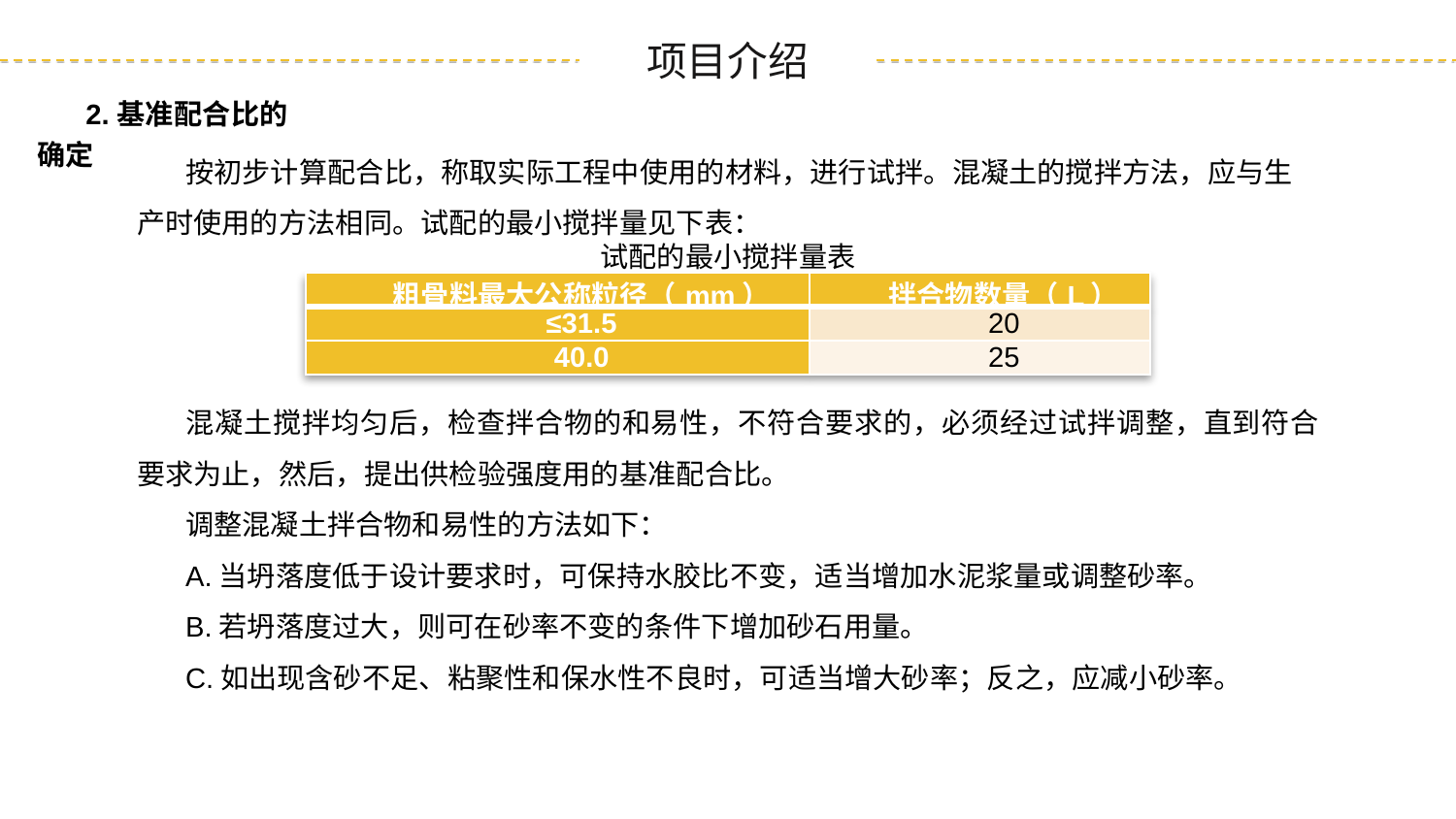

2.基准配合比的确定
按初步计算配合比，称取实际工程中使用的材料，进行试拌。混凝土的搅拌方法，应与生产时使用的方法相同。试配的最小搅拌量见下表：
试配的最小搅拌量表
| 粗骨料最大公称粒径（mm） | 拌合物数量（L） |
| --- | --- |
| ≤31.5 | 20 |
| 40.0 | 25 |
混凝土搅拌均匀后，检查拌合物的和易性，不符合要求的，必须经过试拌调整，直到符合要求为止，然后，提出供检验强度用的基准配合比。
调整混凝土拌合物和易性的方法如下：
A.当坍落度低于设计要求时，可保持水胶比不变，适当增加水泥浆量或调整砂率。
B.若坍落度过大，则可在砂率不变的条件下增加砂石用量。
C.如出现含砂不足、粘聚性和保水性不良时，可适当增大砂率；反之，应减小砂率。